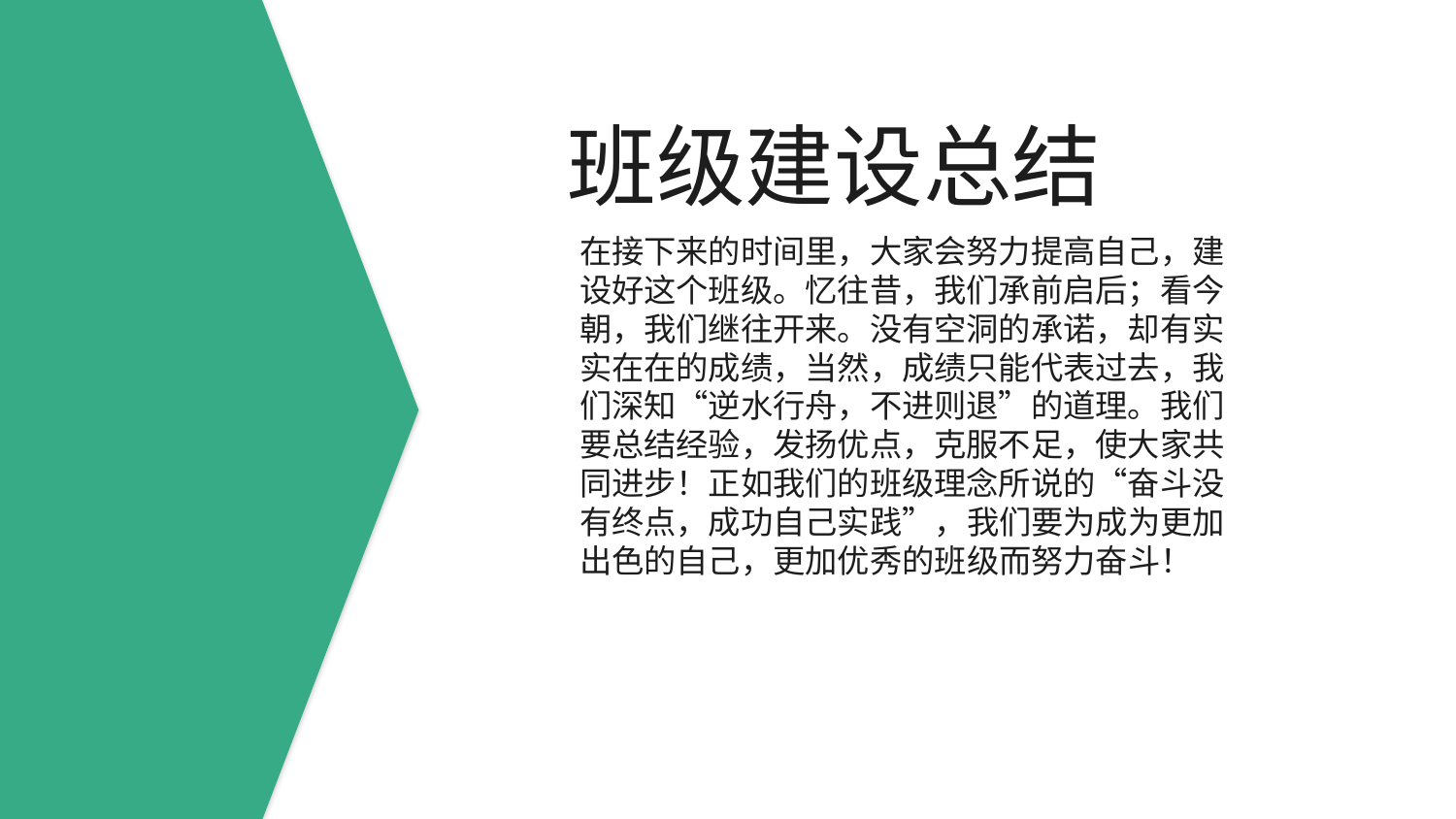

班级建设总结

在接下来的时间里，大家会努力提高自己，建设好这个班级。忆往昔，我们承前启后；看今朝，我们继往开来。没有空洞的承诺，却有实实在在的成绩，当然，成绩只能代表过去，我们深知“逆水行舟，不进则退”的道理。我们要总结经验，发扬优点，克服不足，使大家共同进步！正如我们的班级理念所说的“奋斗没有终点，成功自己实践”，我们要为成为更加出色的自己，更加优秀的班级而努力奋斗！